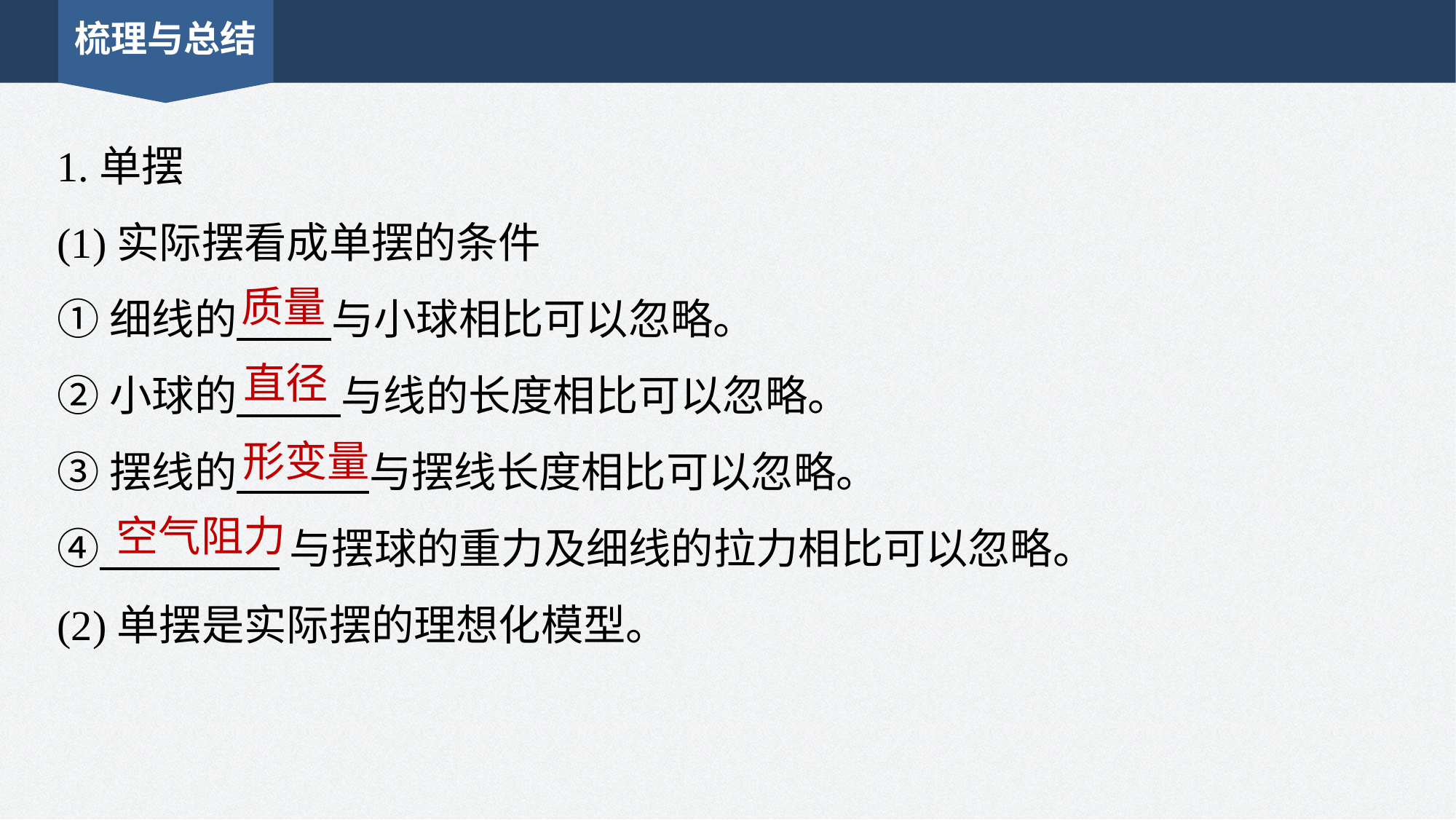

梳理与总结
1.单摆
(1)实际摆看成单摆的条件
①细线的          与小球相比可以忽略。
②小球的           与线的长度相比可以忽略。
③摆线的              与摆线长度相比可以忽略。
④                   与摆球的重力及细线的拉力相比可以忽略。
(2)单摆是实际摆的理想化模型。
质量
直径
形变量
空气阻力